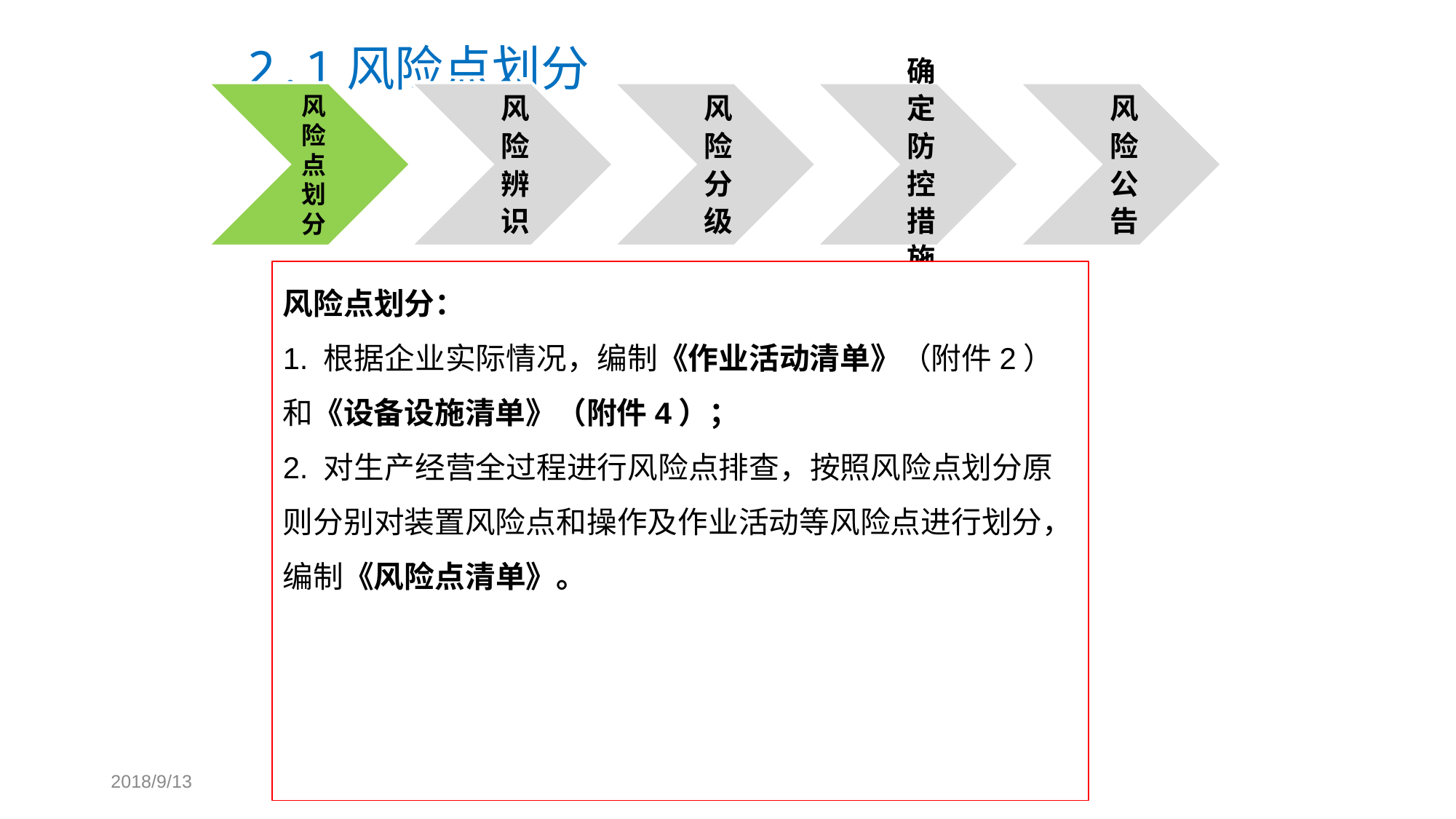

# 2.1风险点划分
风险点划分
风险辨识
风险分级
确定防控措施
风险公告
风险点划分：
1. 根据企业实际情况，编制《作业活动清单》（附件2）和《设备设施清单》（附件4）；
2. 对生产经营全过程进行风险点排查，按照风险点划分原则分别对装置风险点和操作及作业活动等风险点进行划分，编制《风险点清单》。
2018/9/13